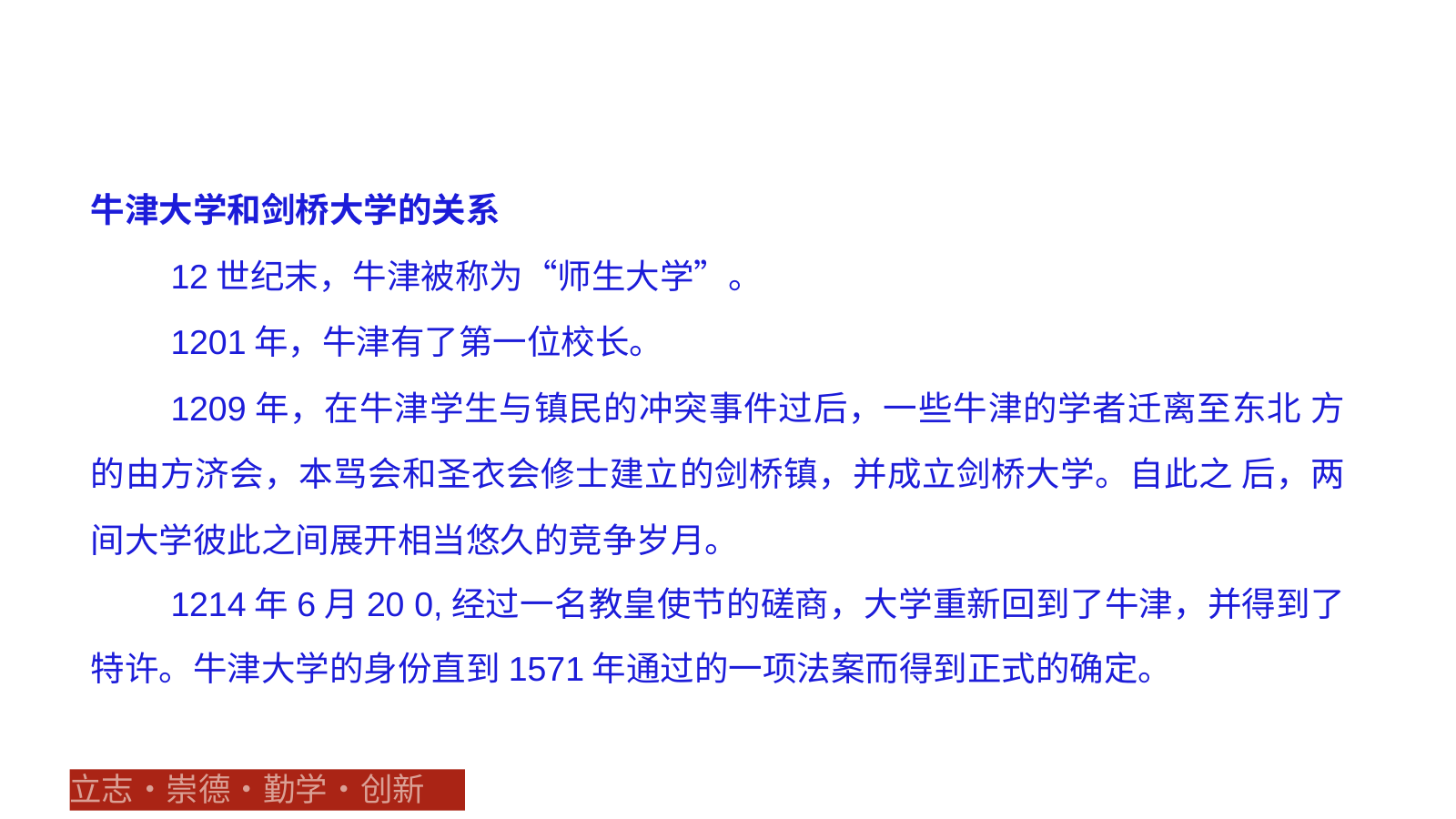

牛津大学和剑桥大学的关系
12世纪末，牛津被称为“师生大学”。
1201年，牛津有了第一位校长。
1209年，在牛津学生与镇民的冲突事件过后，一些牛津的学者迁离至东北 方的由方济会，本骂会和圣衣会修士建立的剑桥镇，并成立剑桥大学。自此之 后，两间大学彼此之间展开相当悠久的竞争岁月。
1214年6月20 0,经过一名教皇使节的磋商，大学重新回到了牛津，并得到了特许。牛津大学的身份直到1571年通过的一项法案而得到正式的确定。
立志•崇德•勤学•创新